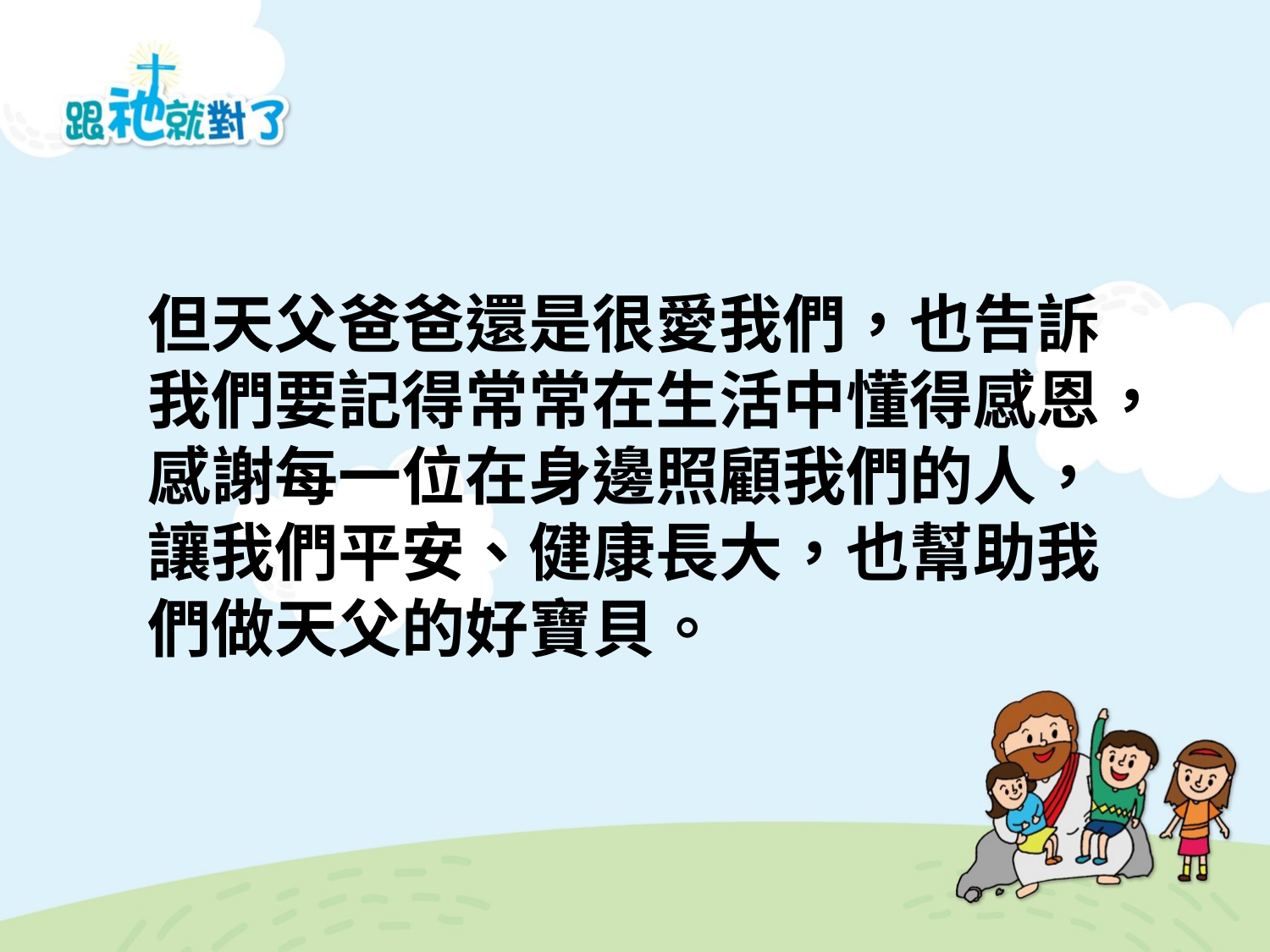

但天父爸爸還是很愛我們，也告訴我們要記得常常在生活中懂得感恩，感謝每一位在身邊照顧我們的人，讓我們平安、健康長大，也幫助我們做天父的好寶貝。